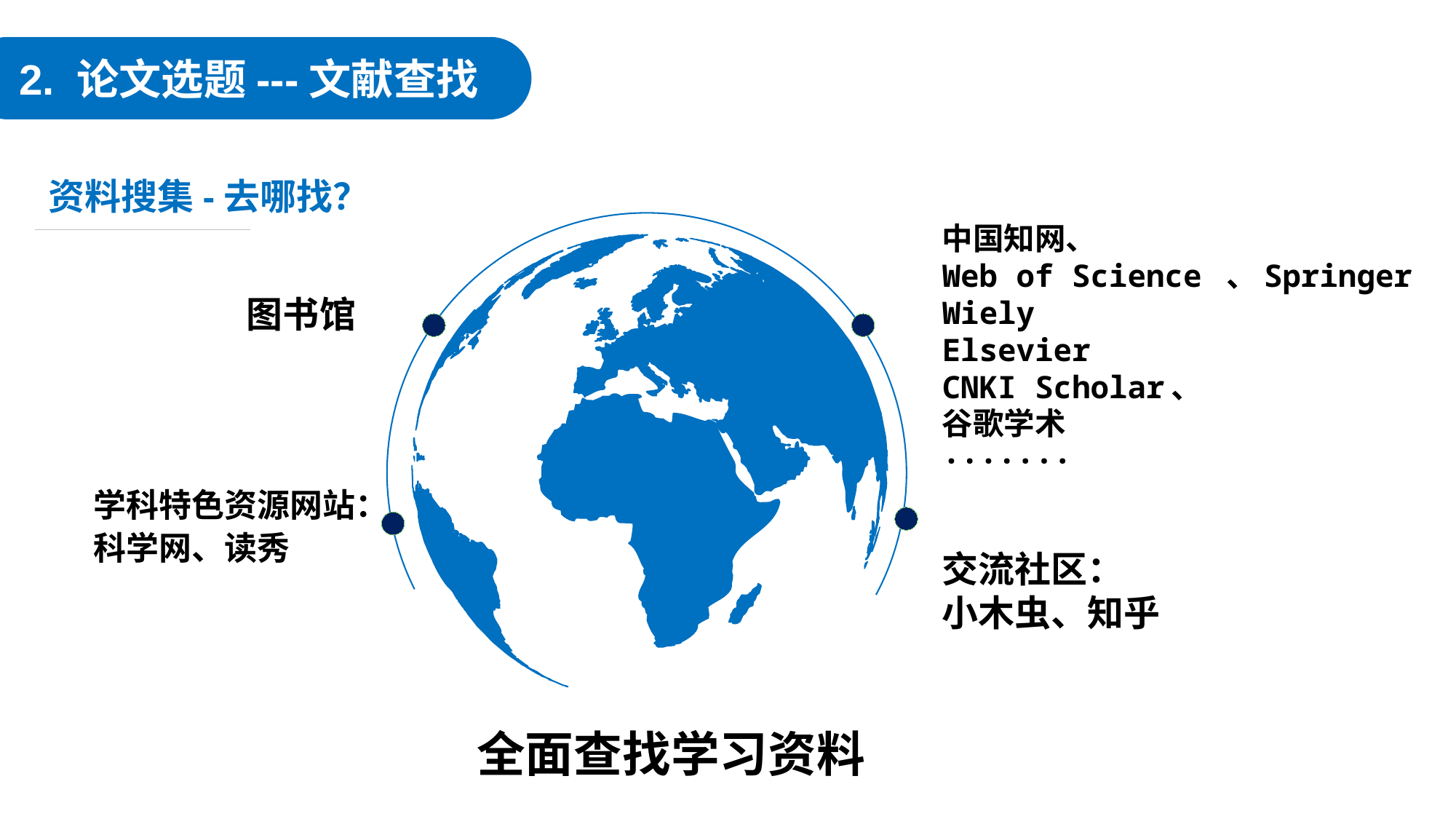

2. 论文选题---文献查找
资料搜集-去哪找？

中国知网、
Web of Science 、Springer
Wiely
Elsevier
CNKI Scholar、
谷歌学术
·······

图书馆

学科特色资源网站：
科学网、读秀

交流社区：
小木虫、知乎
全面查找学习资料